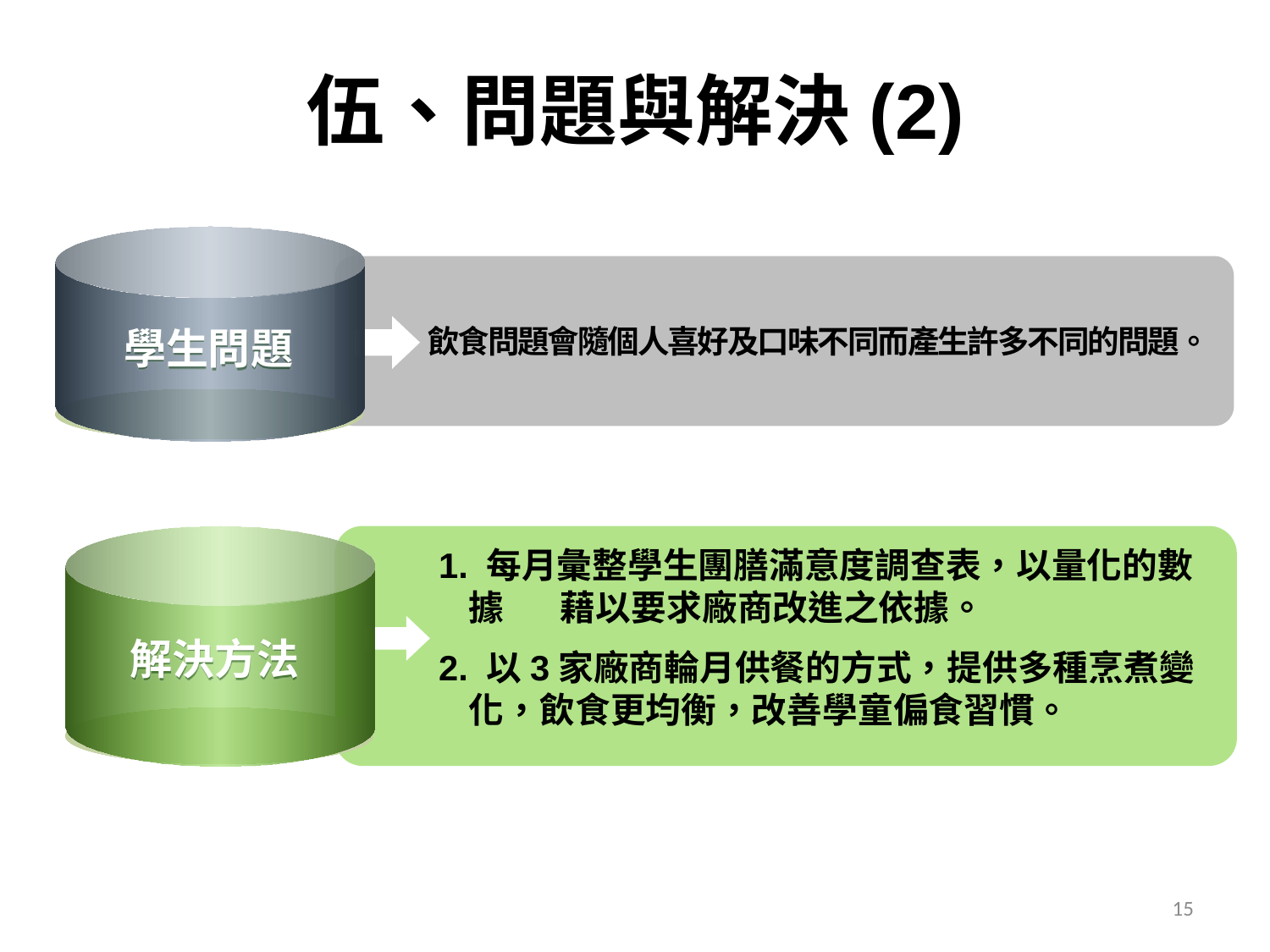

# 伍、問題與解決(2)

            飲食問題會隨個人喜好及口味不同而產生許多不同的問題。
學生問題

 1. 每月彙整學生團膳滿意度調查表，以量化的數據       藉以要求廠商改進之依據。
 2. 以3家廠商輪月供餐的方式，提供多種烹煮變化，飲食更均衡，改善學童偏食習慣。

解決方法

15